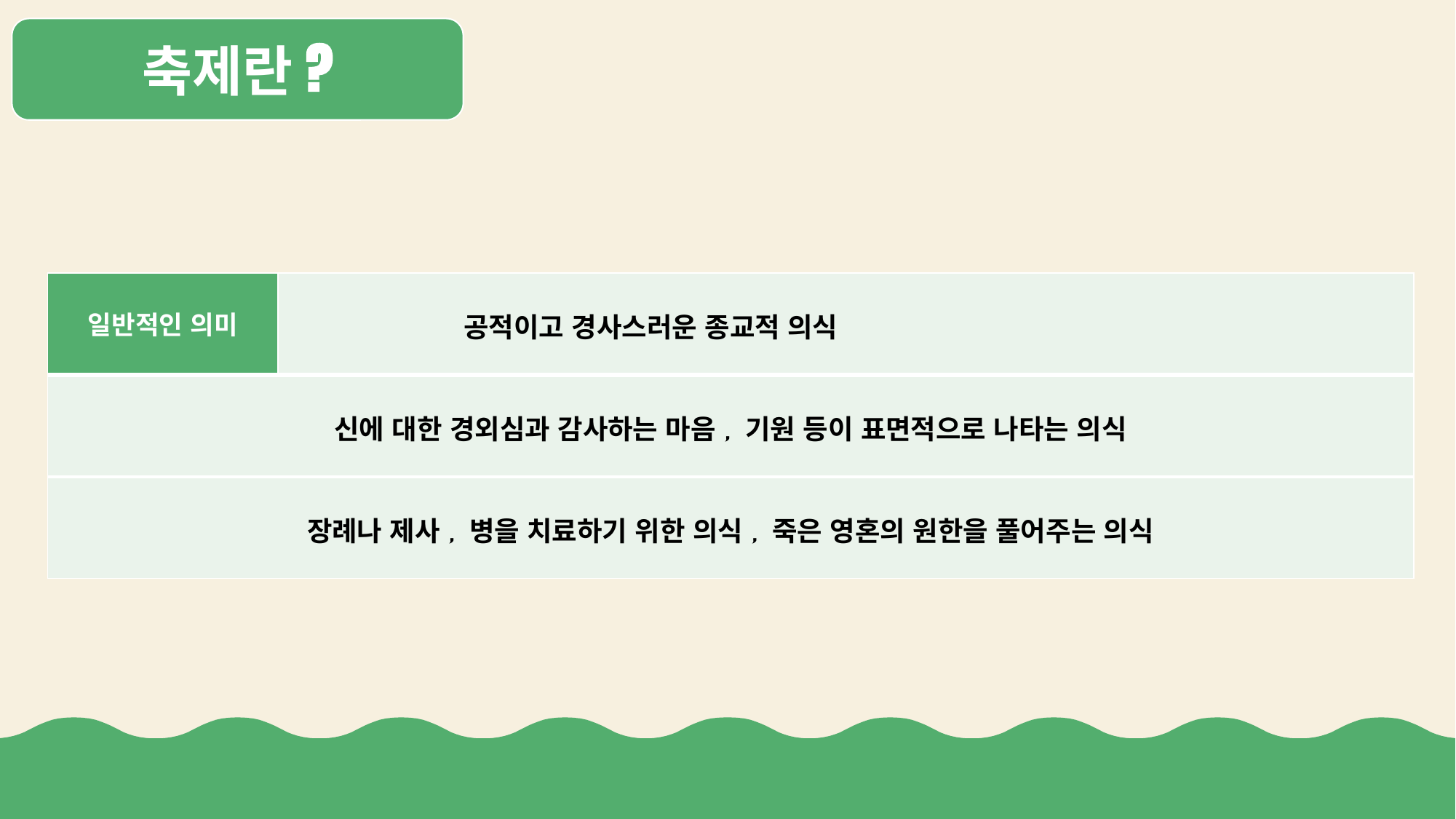

축제란?
| 일반적인 의미 | 공적이고 경사스러운 종교적 의식 |
| --- | --- |
| 신에 대한 경외심과 감사하는 마음, 기원 등이 표면적으로 나타는 의식 |  |
| 장례나 제사, 병을 치료하기 위한 의식, 죽은 영혼의 원한을 풀어주는 의식 |  |